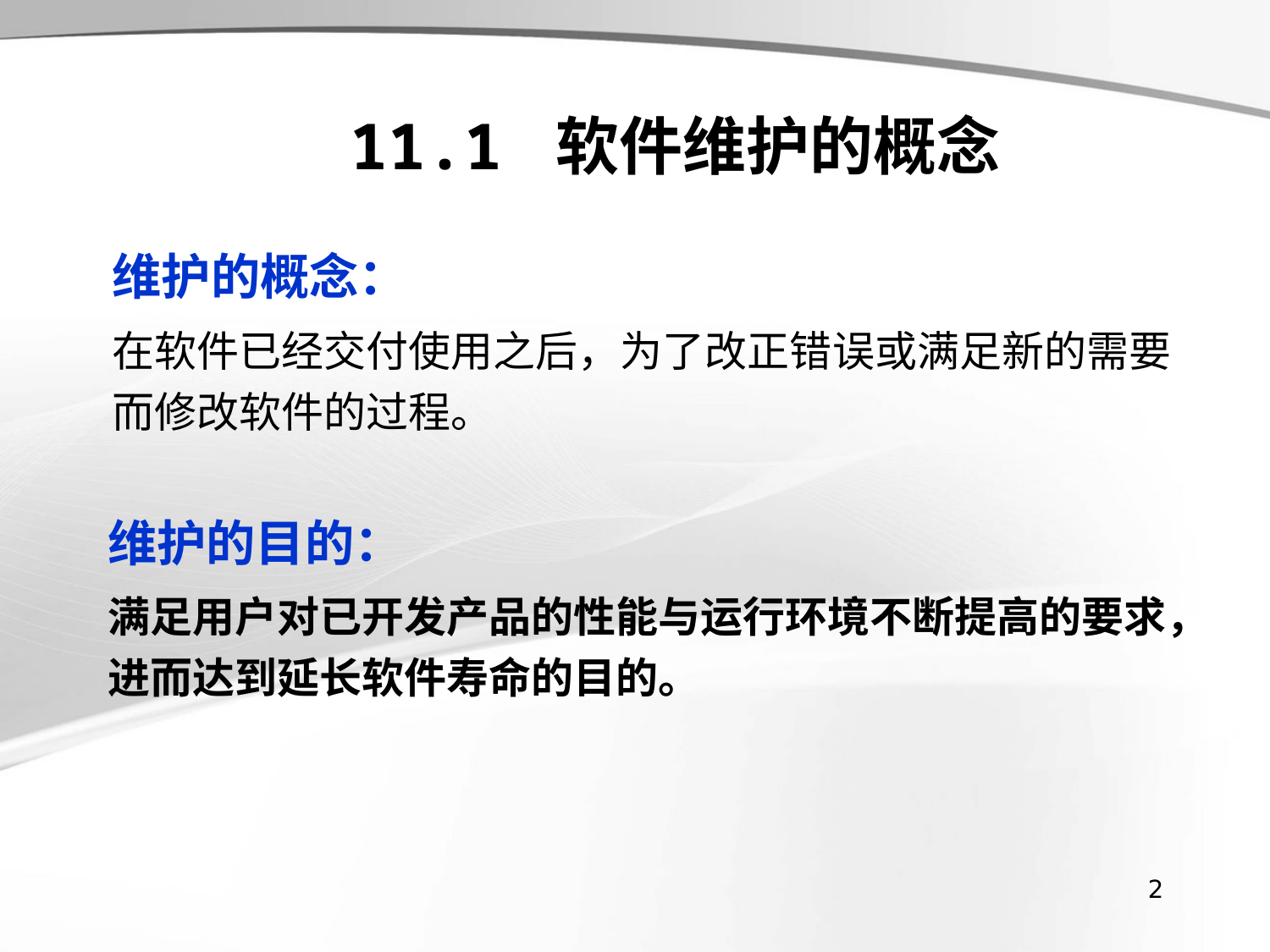

# 11.1 软件维护的概念

维护的概念：
在软件已经交付使用之后，为了改正错误或满足新的需要而修改软件的过程。
维护的目的：
满足用户对已开发产品的性能与运行环境不断提高的要求，进而达到延长软件寿命的目的。
2